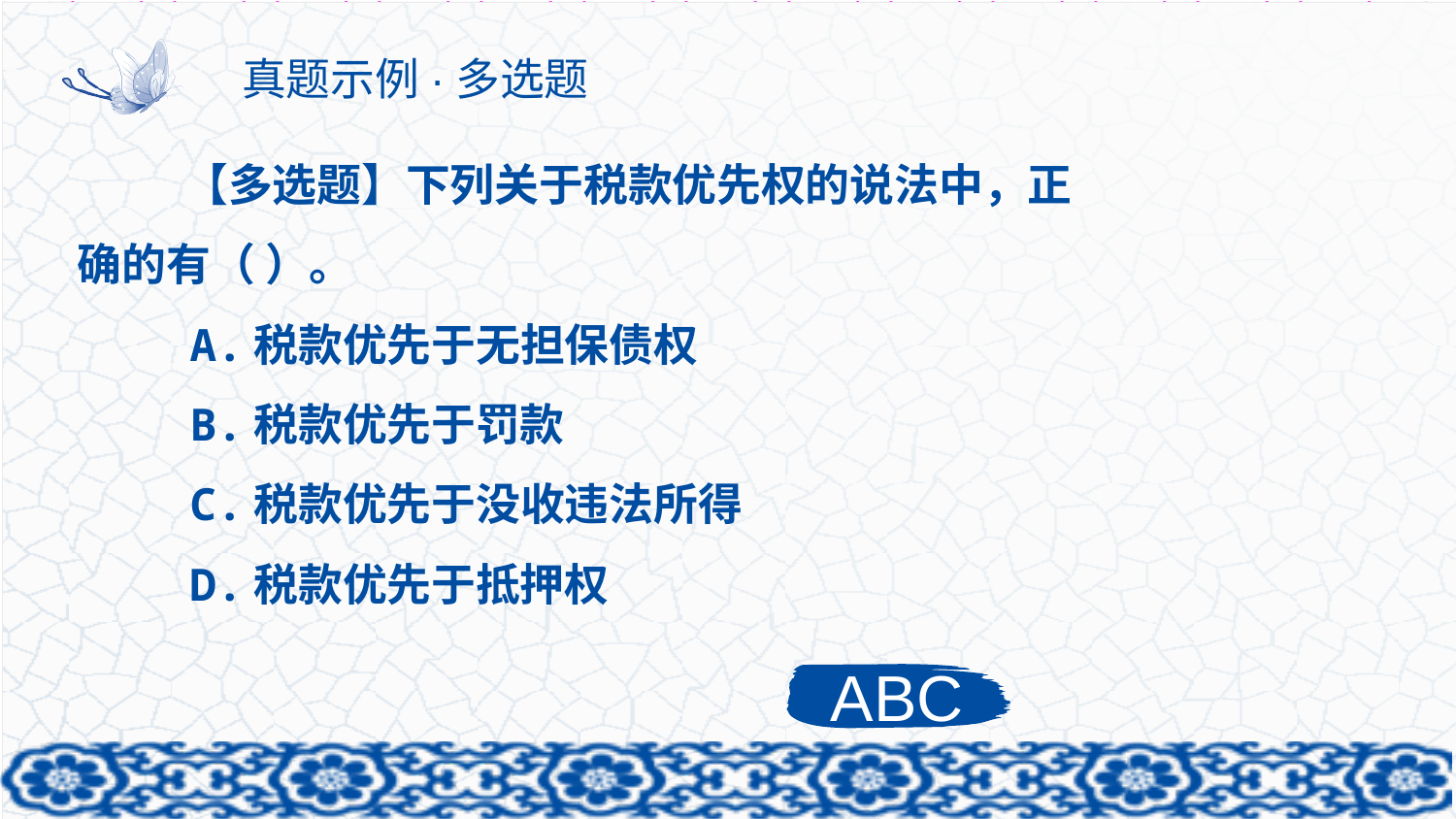

# 真题示例·多选题
 【多选题】下列关于税款优先权的说法中，正确的有（ ）。
 A.税款优先于无担保债权
 B.税款优先于罚款
 C.税款优先于没收违法所得
 D.税款优先于抵押权
ABC